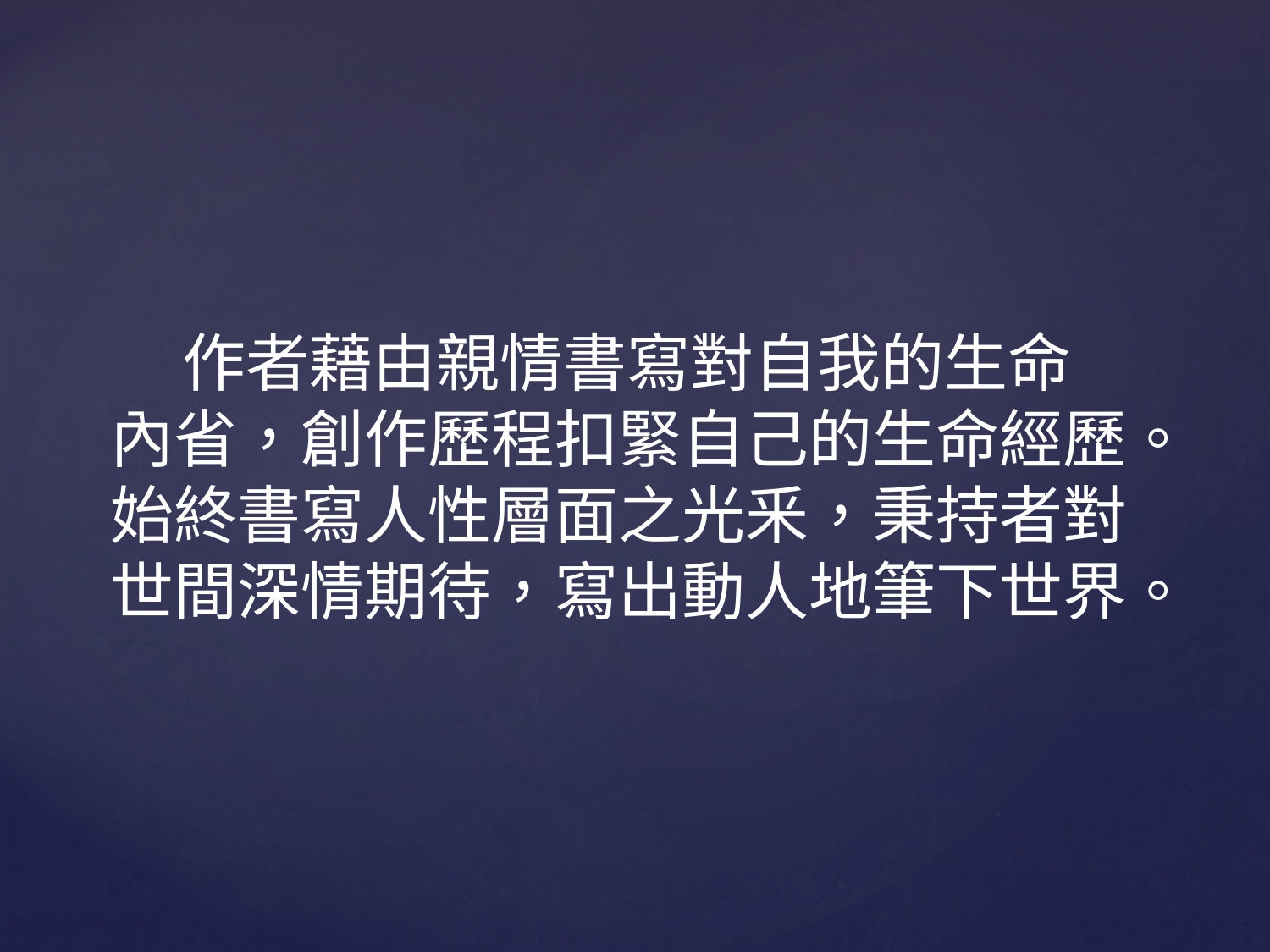

作者藉由親情書寫對自我的生命內省，創作歷程扣緊自己的生命經歷。始終書寫人性層面之光釆，秉持者對世間深情期待，寫出動人地筆下世界。